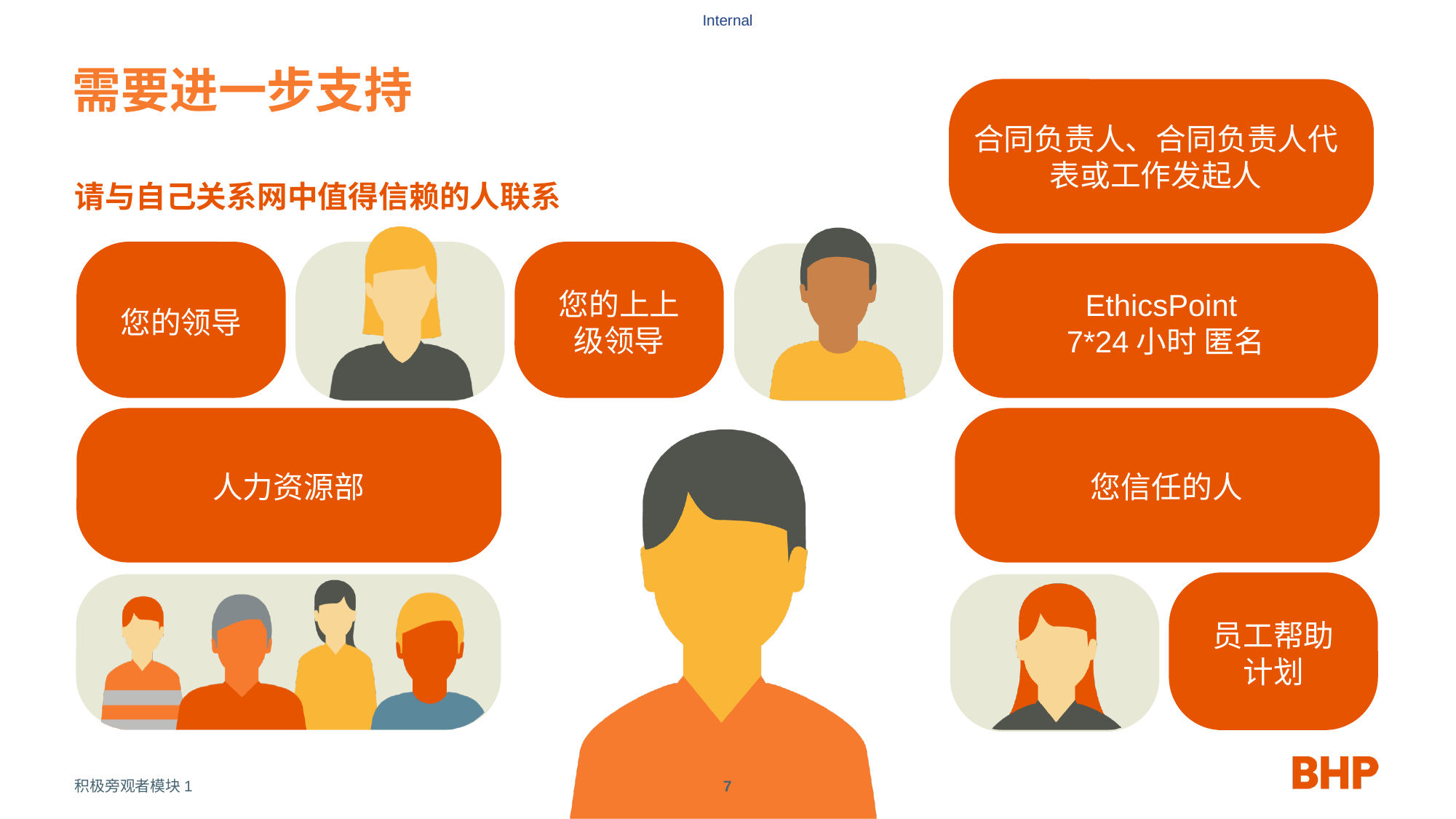

# 需要进一步支持

合同负责人、合同负责人代表或工作发起人
请与自己关系网中值得信赖的人联系
您的上上级领导
您的领导
EthicsPoint
7*24小时 匿名
您信任的人
人力资源部
员工帮助计划
积极旁观者模块1
7